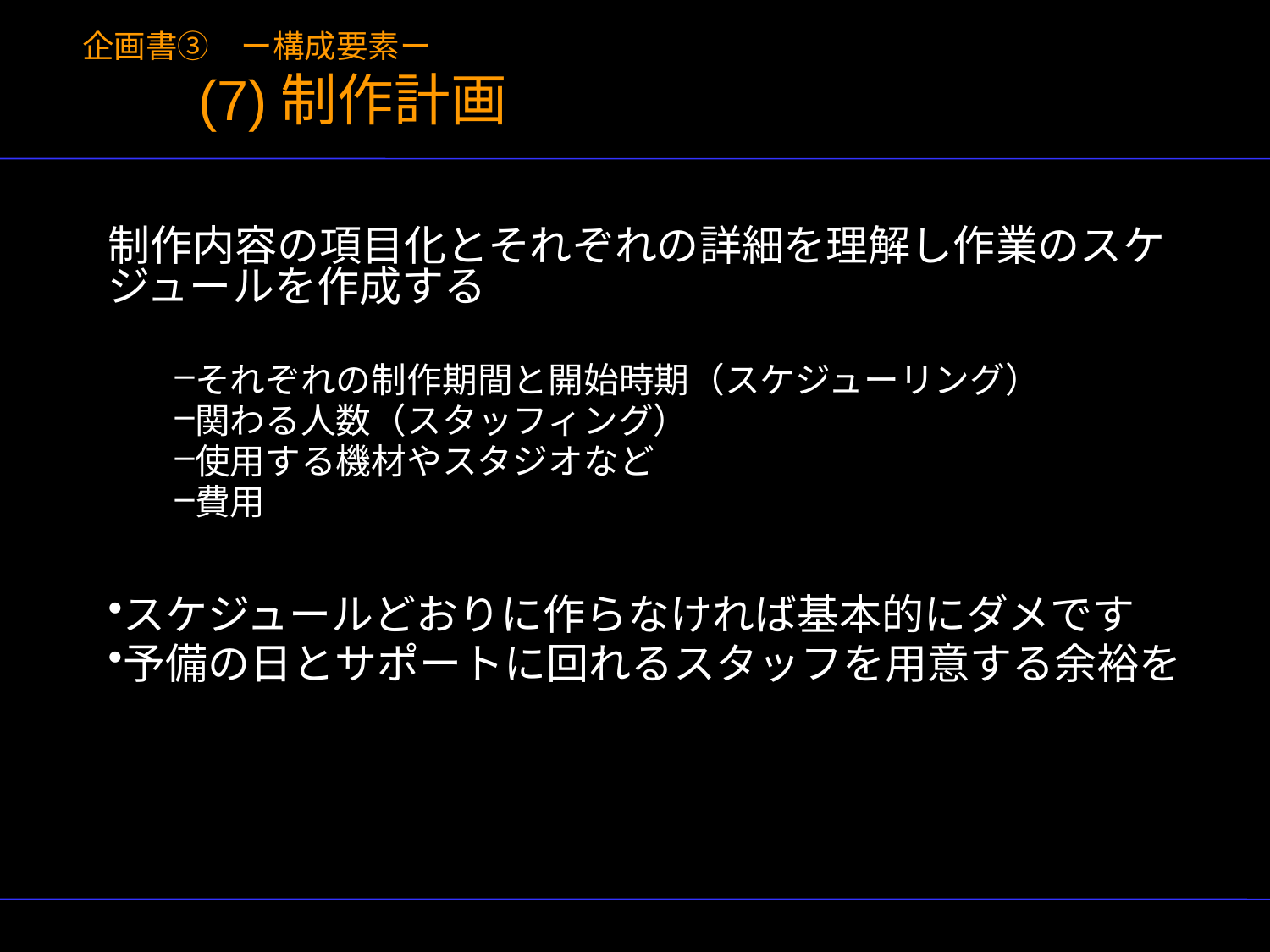

# 企画書③　ー構成要素ー (7)制作計画
制作内容の項目化とそれぞれの詳細を理解し作業のスケジュールを作成する

それぞれの制作期間と開始時期（スケジューリング）
関わる人数（スタッフィング）
使用する機材やスタジオなど
費用

スケジュールどおりに作らなければ基本的にダメです
予備の日とサポートに回れるスタッフを用意する余裕を